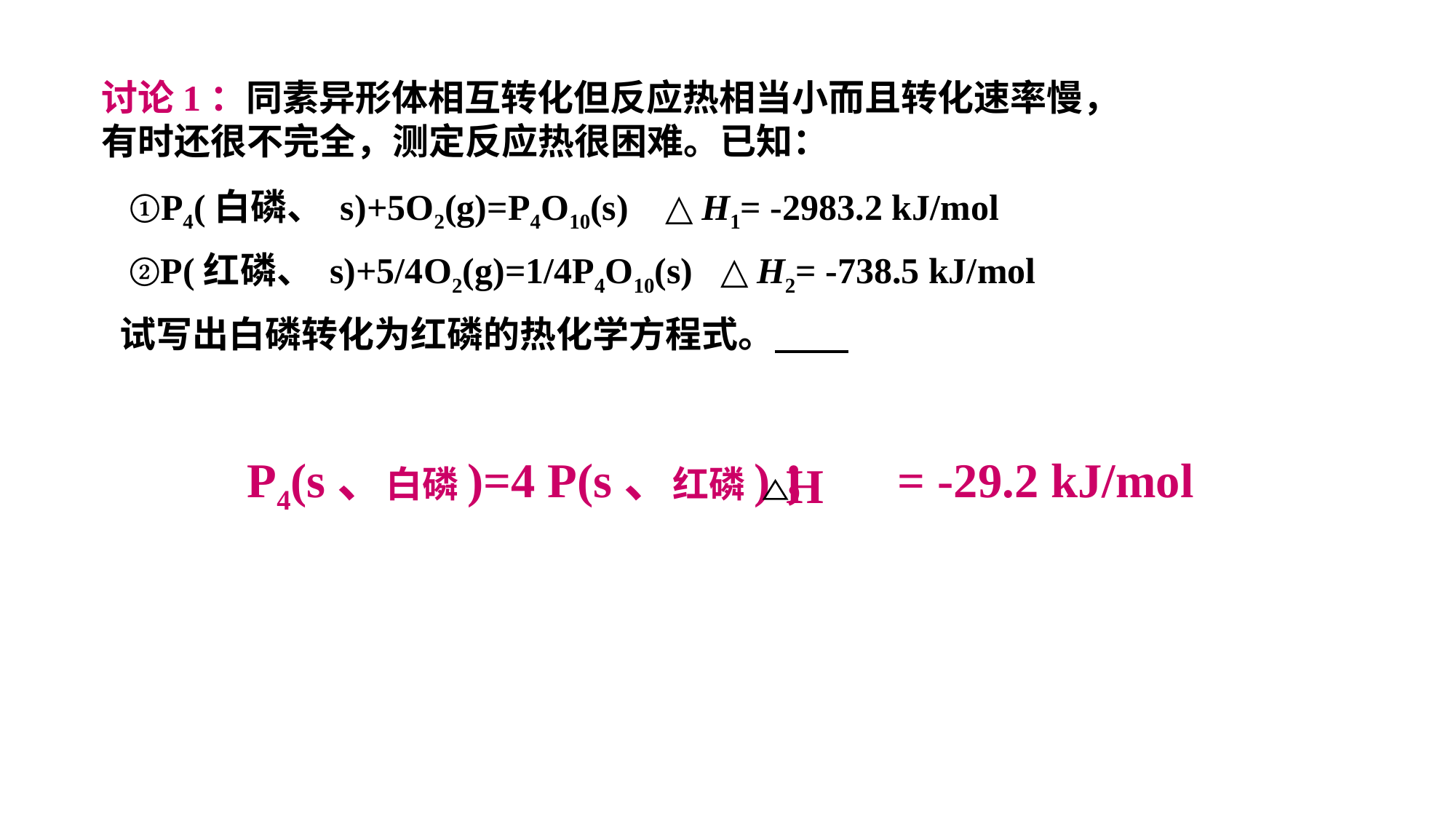

讨论1：同素异形体相互转化但反应热相当小而且转化速率慢，有时还很不完全，测定反应热很困难。已知：
①P4(白磷、 s)+5O2(g)=P4O10(s)    △H1= -2983.2 kJ/mol
②P(红磷、 s)+5/4O2(g)=1/4P4O10(s)   △H2= -738.5 kJ/mol
试写出白磷转化为红磷的热化学方程式。
P4(s、白磷)=4 P(s、红磷)；     = -29.2 kJ/mol
H